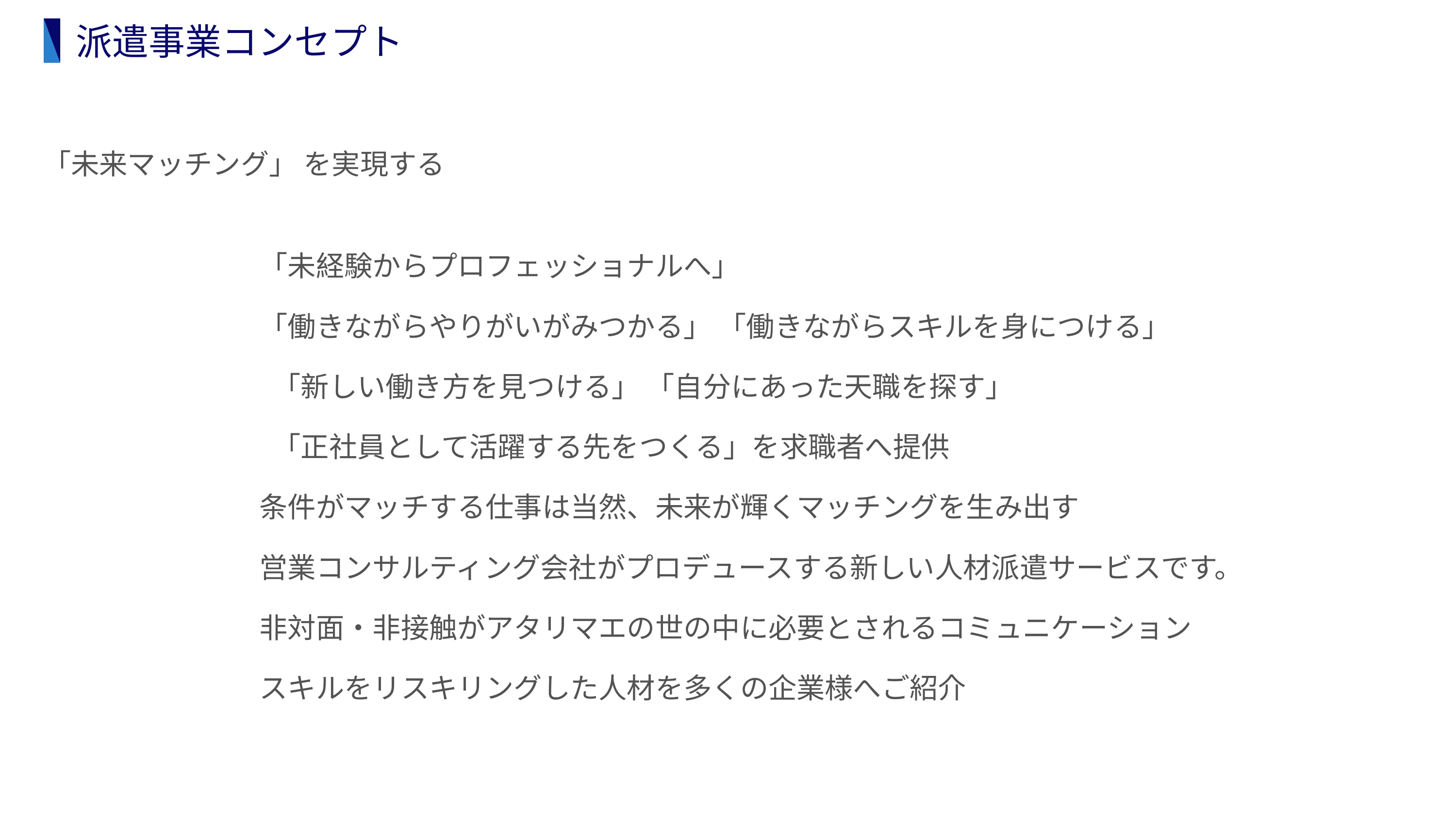

派遣事業コンセプト

「未来マッチング」 を実現する

「未経験からプロフェッショナルへ」
「働きながらやりがいがみつかる」 「働きながらスキルを身につける」
 「新しい働き方を見つける」 「自分にあった天職を探す」
 「正社員として活躍する先をつくる」を求職者へ提供
条件がマッチする仕事は当然、未来が輝くマッチングを生み出す
営業コンサルティング会社がプロデュースする新しい人材派遣サービスです。
非対面・非接触がアタリマエの世の中に必要とされるコミュニケーション
スキルをリスキリングした人材を多くの企業様へご紹介